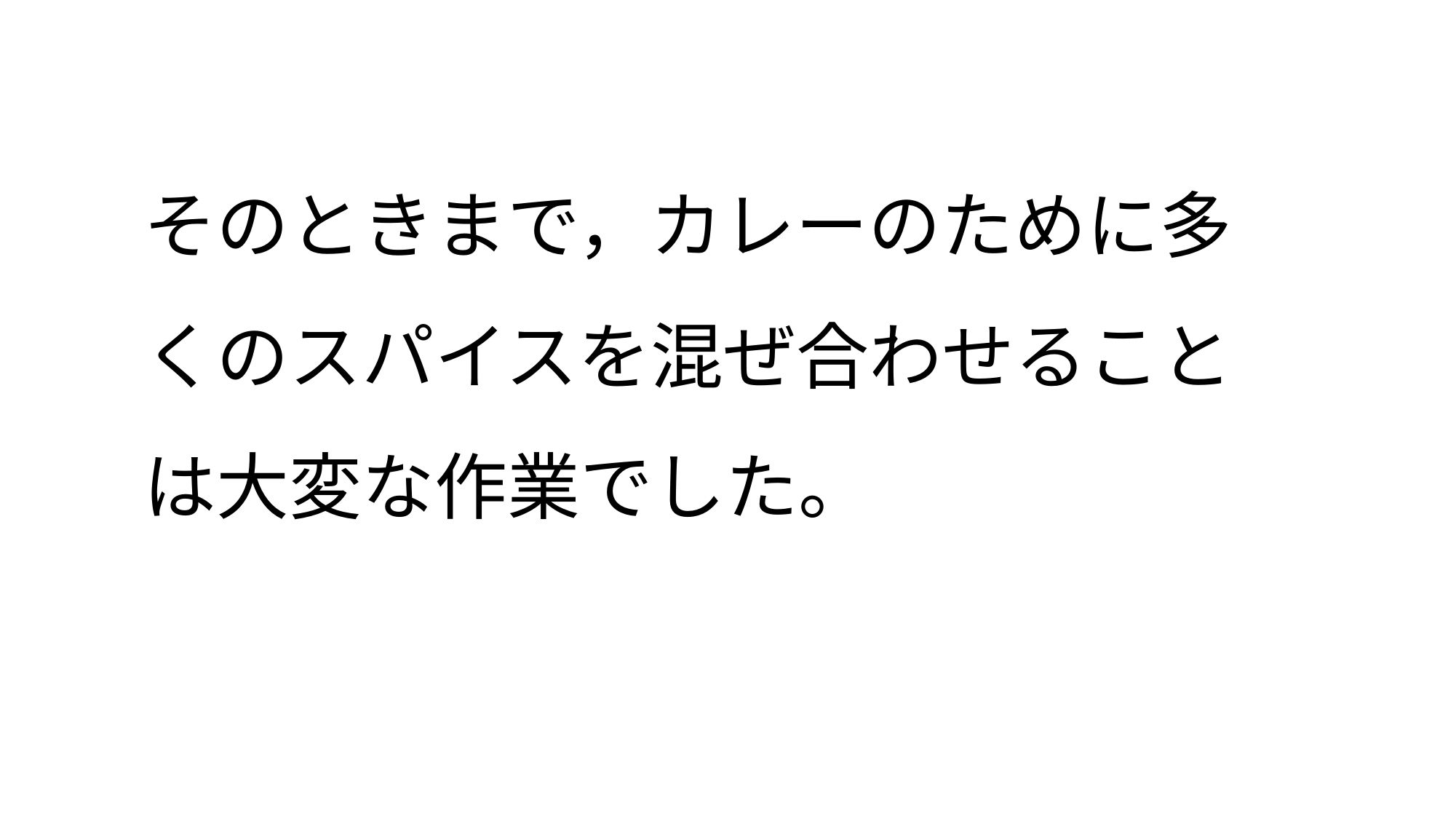

そのときまで，カレーのために多くのスパイスを混ぜ合わせることは大変な作業でした。